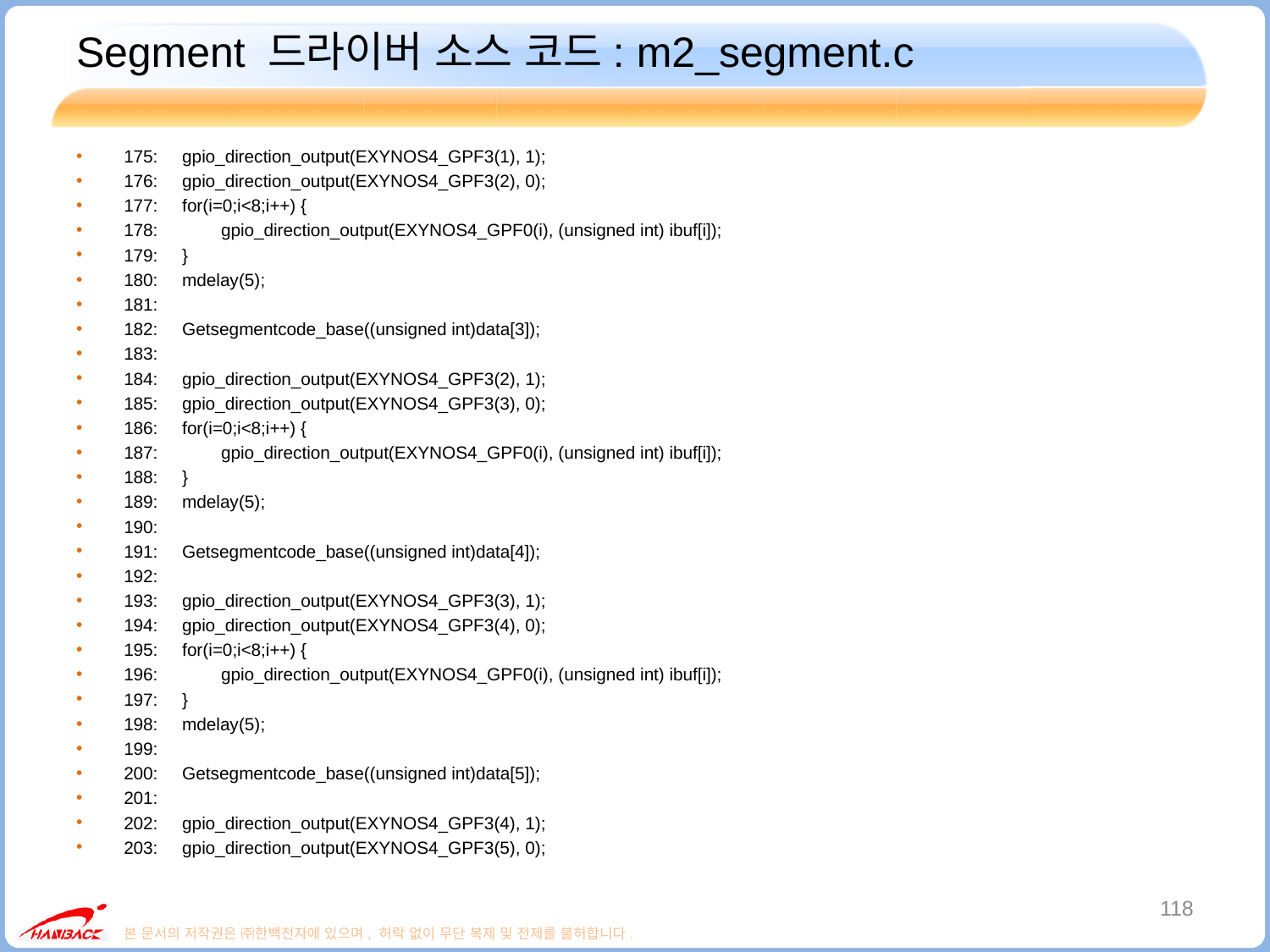

# Segment 드라이버 소스 코드: m2_segment.c
175:     gpio_direction_output(EXYNOS4_GPF3(1), 1);
176:     gpio_direction_output(EXYNOS4_GPF3(2), 0);
177:     for(i=0;i<8;i++) {
178:             gpio_direction_output(EXYNOS4_GPF0(i), (unsigned int) ibuf[i]);
179:     }
180:     mdelay(5);
181:
182:     Getsegmentcode_base((unsigned int)data[3]);
183:
184:     gpio_direction_output(EXYNOS4_GPF3(2), 1);
185:     gpio_direction_output(EXYNOS4_GPF3(3), 0);
186:     for(i=0;i<8;i++) {
187:             gpio_direction_output(EXYNOS4_GPF0(i), (unsigned int) ibuf[i]);
188:     }
189:     mdelay(5);
190:
191:     Getsegmentcode_base((unsigned int)data[4]);
192:
193:     gpio_direction_output(EXYNOS4_GPF3(3), 1);
194:     gpio_direction_output(EXYNOS4_GPF3(4), 0);
195:     for(i=0;i<8;i++) {
196:             gpio_direction_output(EXYNOS4_GPF0(i), (unsigned int) ibuf[i]);
197:     }
198:     mdelay(5);
199:
200:     Getsegmentcode_base((unsigned int)data[5]);
201:
202:     gpio_direction_output(EXYNOS4_GPF3(4), 1);
203:     gpio_direction_output(EXYNOS4_GPF3(5), 0);
118